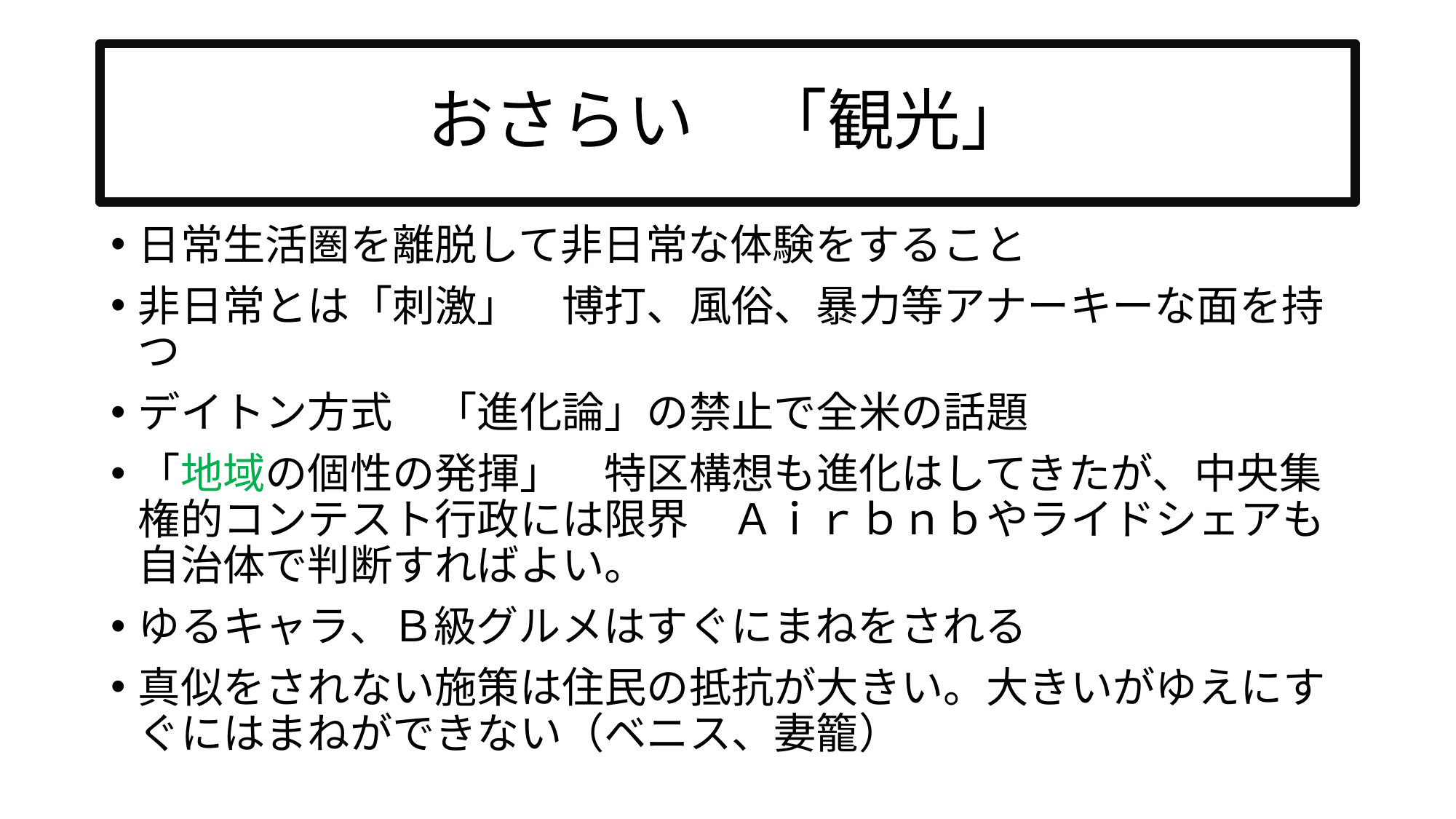

# おさらい　「観光」
日常生活圏を離脱して非日常な体験をすること
非日常とは「刺激」　博打、風俗、暴力等アナーキーな面を持つ
デイトン方式　「進化論」の禁止で全米の話題
「地域の個性の発揮」　特区構想も進化はしてきたが、中央集権的コンテスト行政には限界　Ａｉｒｂｎｂやライドシェアも自治体で判断すればよい。
ゆるキャラ、Ｂ級グルメはすぐにまねをされる
真似をされない施策は住民の抵抗が大きい。大きいがゆえにすぐにはまねができない（ベニス、妻籠）